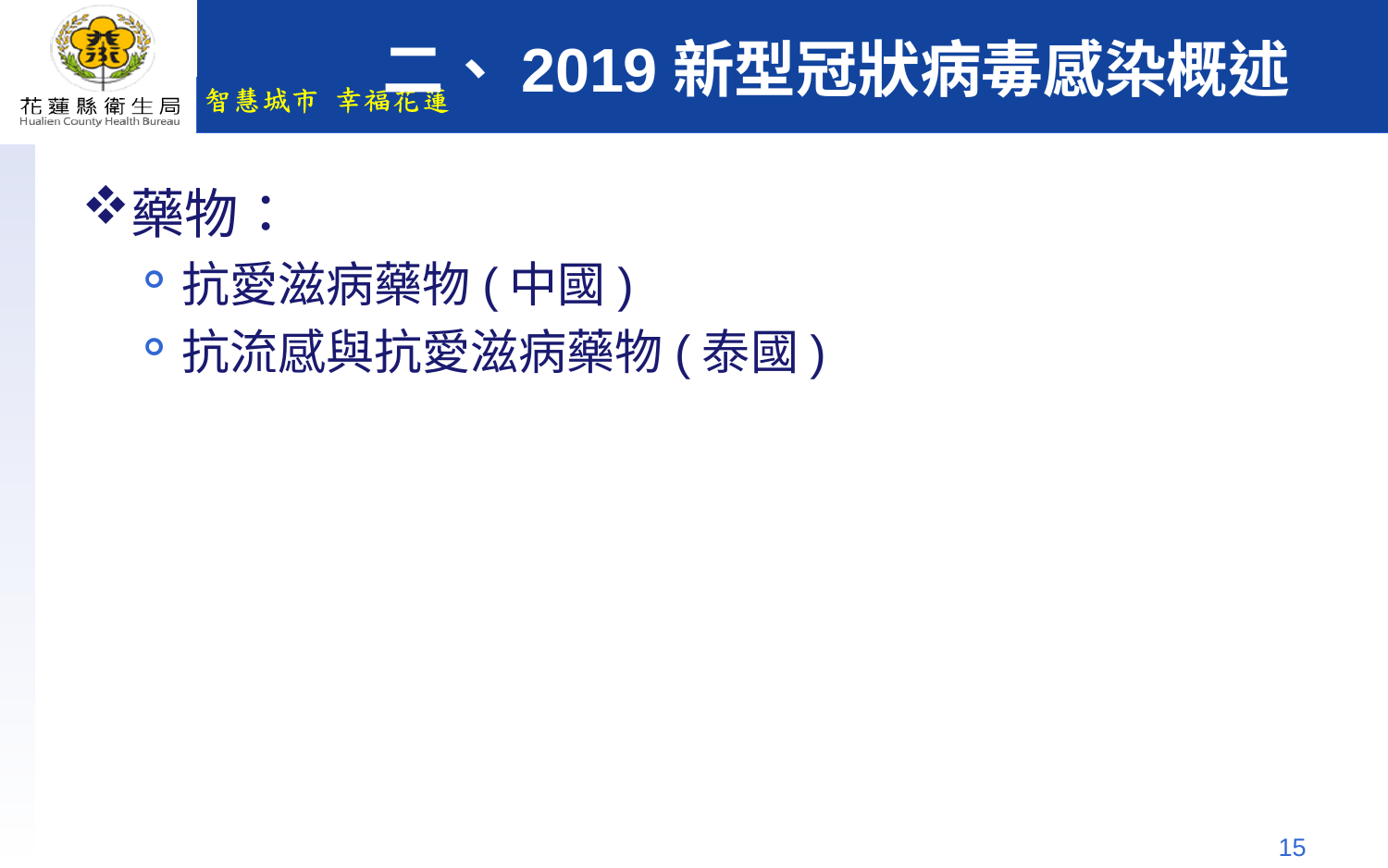

# 二、2019新型冠狀病毒感染概述
藥物：
抗愛滋病藥物(中國)
抗流感與抗愛滋病藥物(泰國)
15